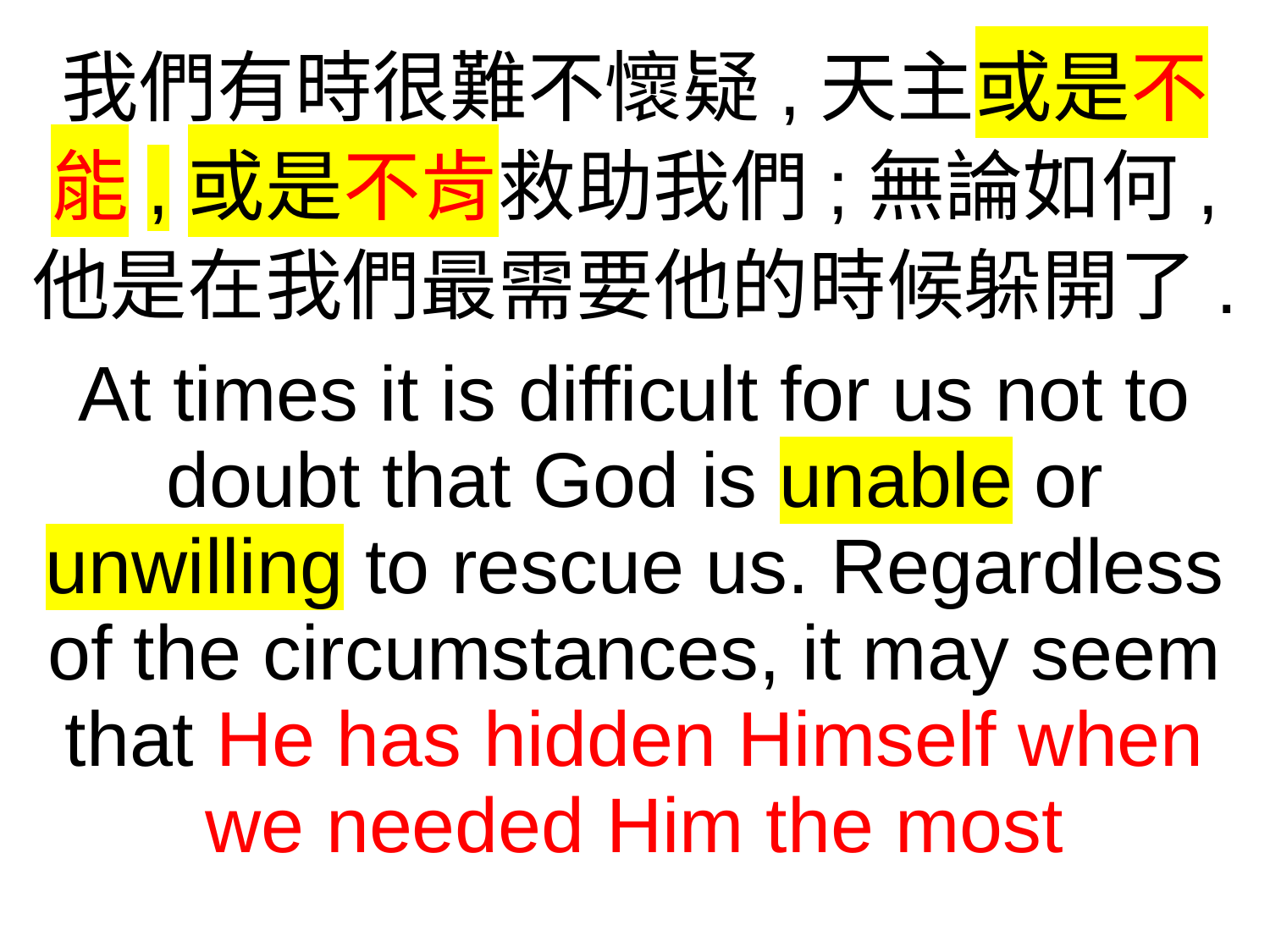

我們有時很難不懷疑,天主或是不能,或是不肯救助我們;無論如何,
他是在我們最需要他的時候躲開了.
At times it is difficult for us not to doubt that God is unable or unwilling to rescue us. Regardless of the circumstances, it may seem that He has hidden Himself when we needed Him the most